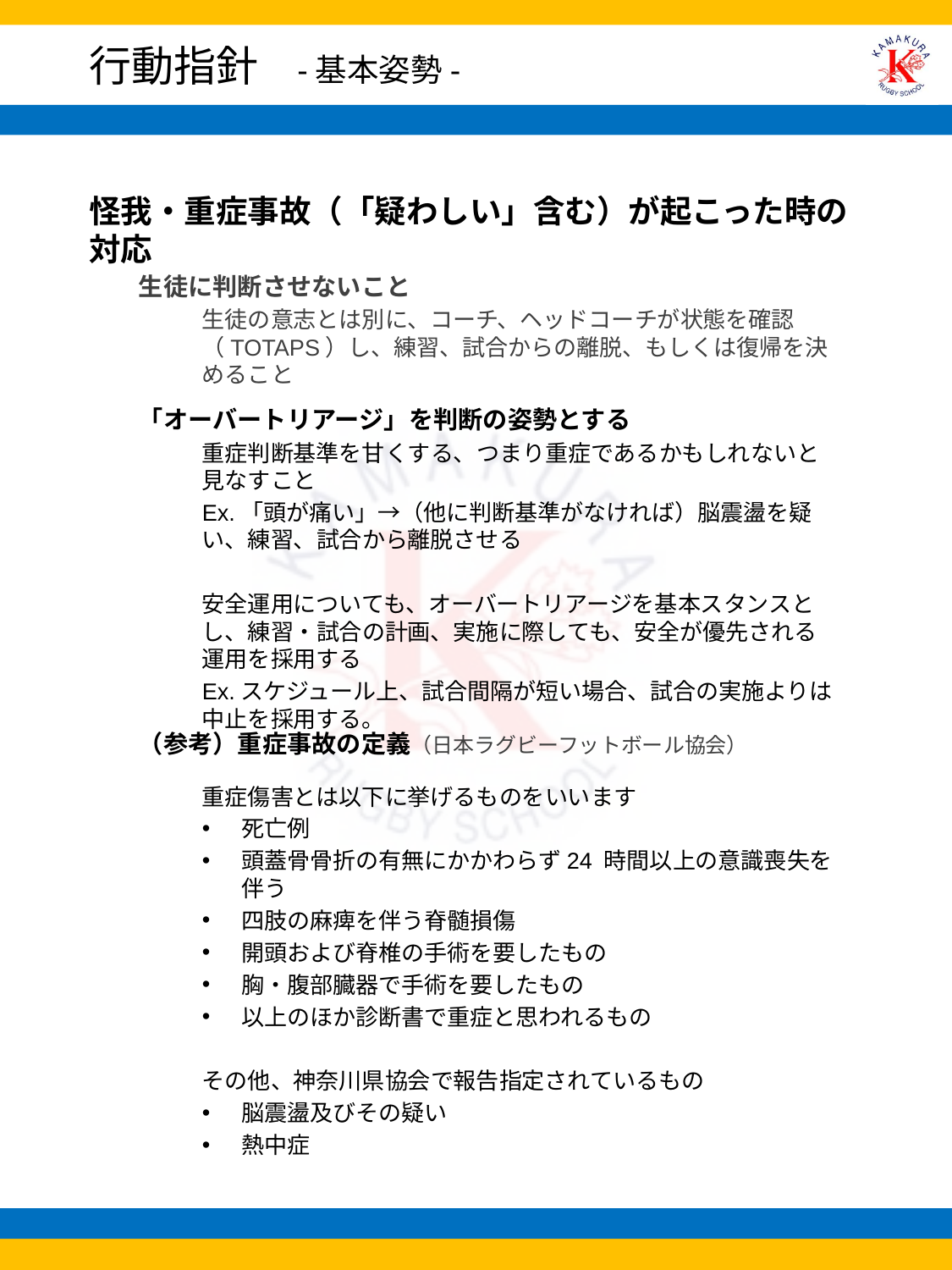

# 行動指針　-基本姿勢-
怪我・重症事故（「疑わしい」含む）が起こった時の対応

生徒に判断させないこと
生徒の意志とは別に、コーチ、ヘッドコーチが状態を確認（TOTAPS）し、練習、試合からの離脱、もしくは復帰を決めること
「オーバートリアージ」を判断の姿勢とする
重症判断基準を甘くする、つまり重症であるかもしれないと見なすこと
Ex.「頭が痛い」→（他に判断基準がなければ）脳震盪を疑い、練習、試合から離脱させる

安全運用についても、オーバートリアージを基本スタンスとし、練習・試合の計画、実施に際しても、安全が優先される運用を採用する
Ex.スケジュール上、試合間隔が短い場合、試合の実施よりは中止を採用する。
（参考）重症事故の定義（日本ラグビーフットボール協会）

重症傷害とは以下に挙げるものをいいます
死亡例
頭蓋骨骨折の有無にかかわらず24 時間以上の意識喪失を伴う
四肢の麻痺を伴う脊髄損傷
開頭および脊椎の手術を要したもの
胸・腹部臓器で手術を要したもの
以上のほか診断書で重症と思われるもの

その他、神奈川県協会で報告指定されているもの
脳震盪及びその疑い
熱中症